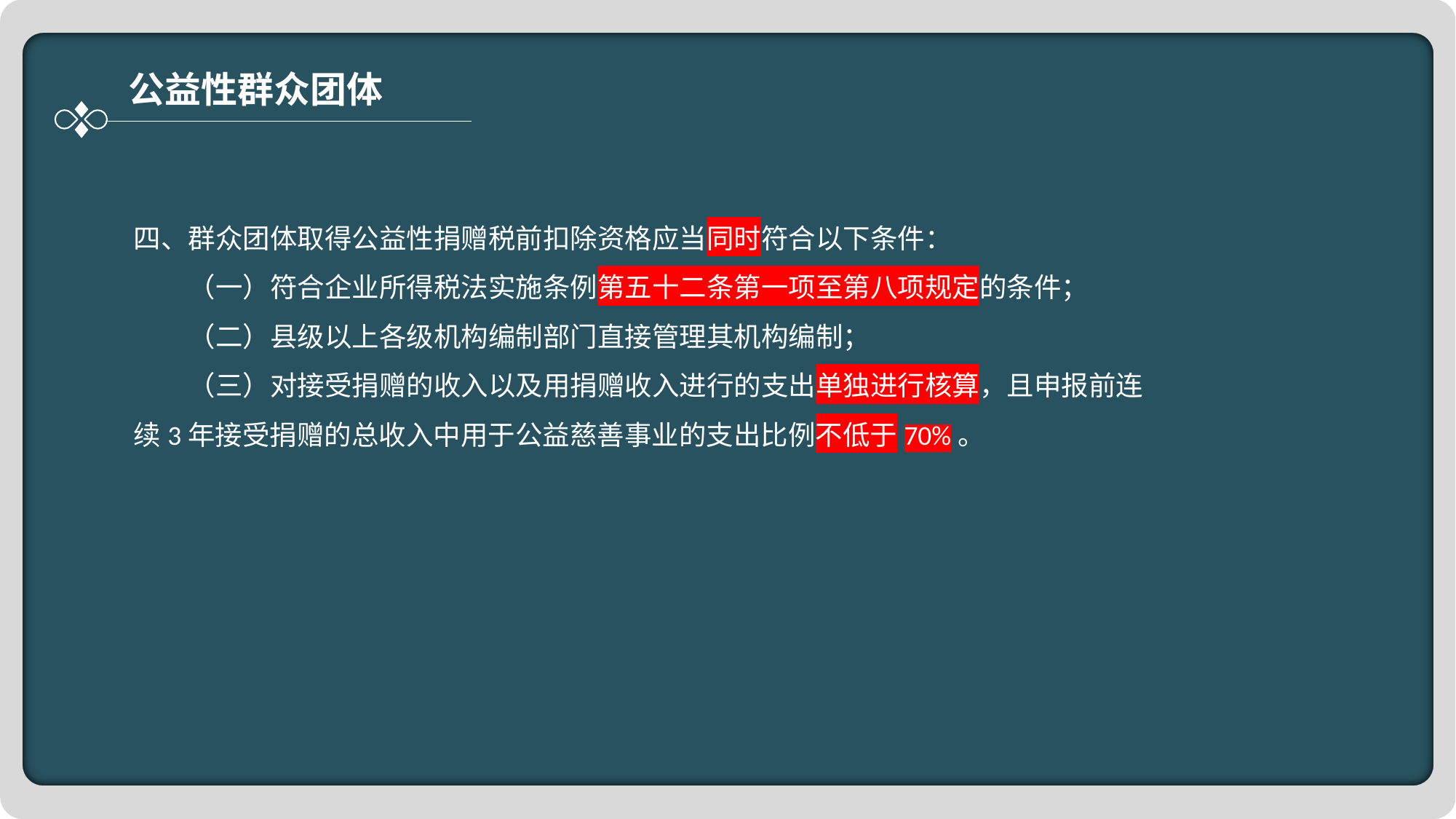

公益性群众团体

四、群众团体取得公益性捐赠税前扣除资格应当同时符合以下条件：
　　（一）符合企业所得税法实施条例第五十二条第一项至第八项规定的条件；
　　（二）县级以上各级机构编制部门直接管理其机构编制；
　　（三）对接受捐赠的收入以及用捐赠收入进行的支出单独进行核算，且申报前连续3年接受捐赠的总收入中用于公益慈善事业的支出比例不低于70%。